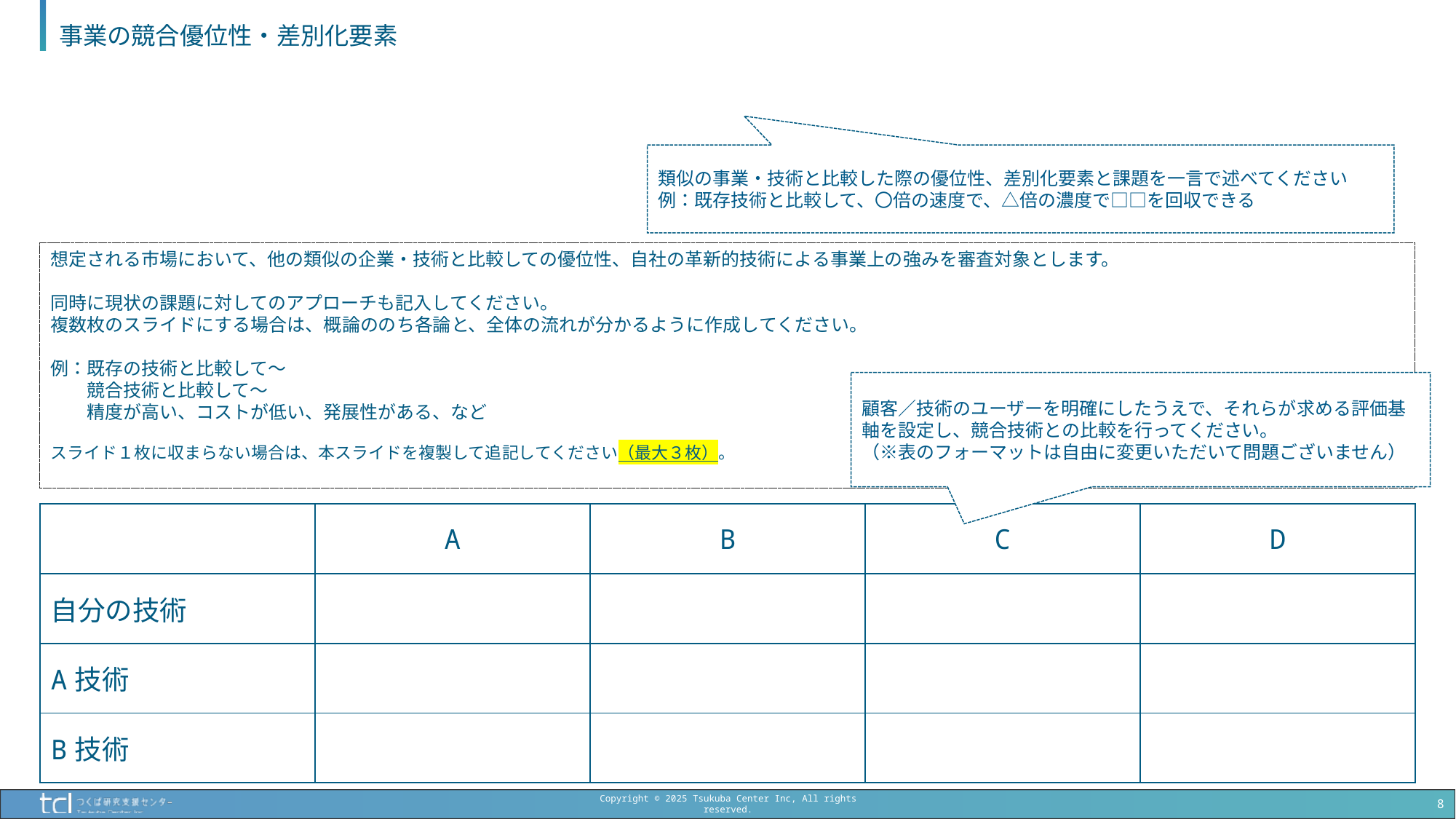

# 事業の競合優位性・差別化要素

類似の事業・技術と比較した際の優位性、差別化要素と課題を一言で述べてください
例：既存技術と比較して、〇倍の速度で、△倍の濃度で□□を回収できる
想定される市場において、他の類似の企業・技術と比較しての優位性、自社の革新的技術による事業上の強みを審査対象とします。

同時に現状の課題に対してのアプローチも記入してください。
複数枚のスライドにする場合は、概論ののち各論と、全体の流れが分かるように作成してください。

例：既存の技術と比較して～
　　競合技術と比較して～
　　精度が高い、コストが低い、発展性がある、など

スライド１枚に収まらない場合は、本スライドを複製して追記してください（最大３枚）。

顧客／技術のユーザーを明確にしたうえで、それらが求める評価基軸を設定し、競合技術との比較を行ってください。
（※表のフォーマットは自由に変更いただいて問題ございません）
|  | A | B | C | D |
| --- | --- | --- | --- | --- |
| 自分の技術 |  |  |  |  |
| A技術 |  |  |  |  |
| B技術 |  |  |  |  |
8